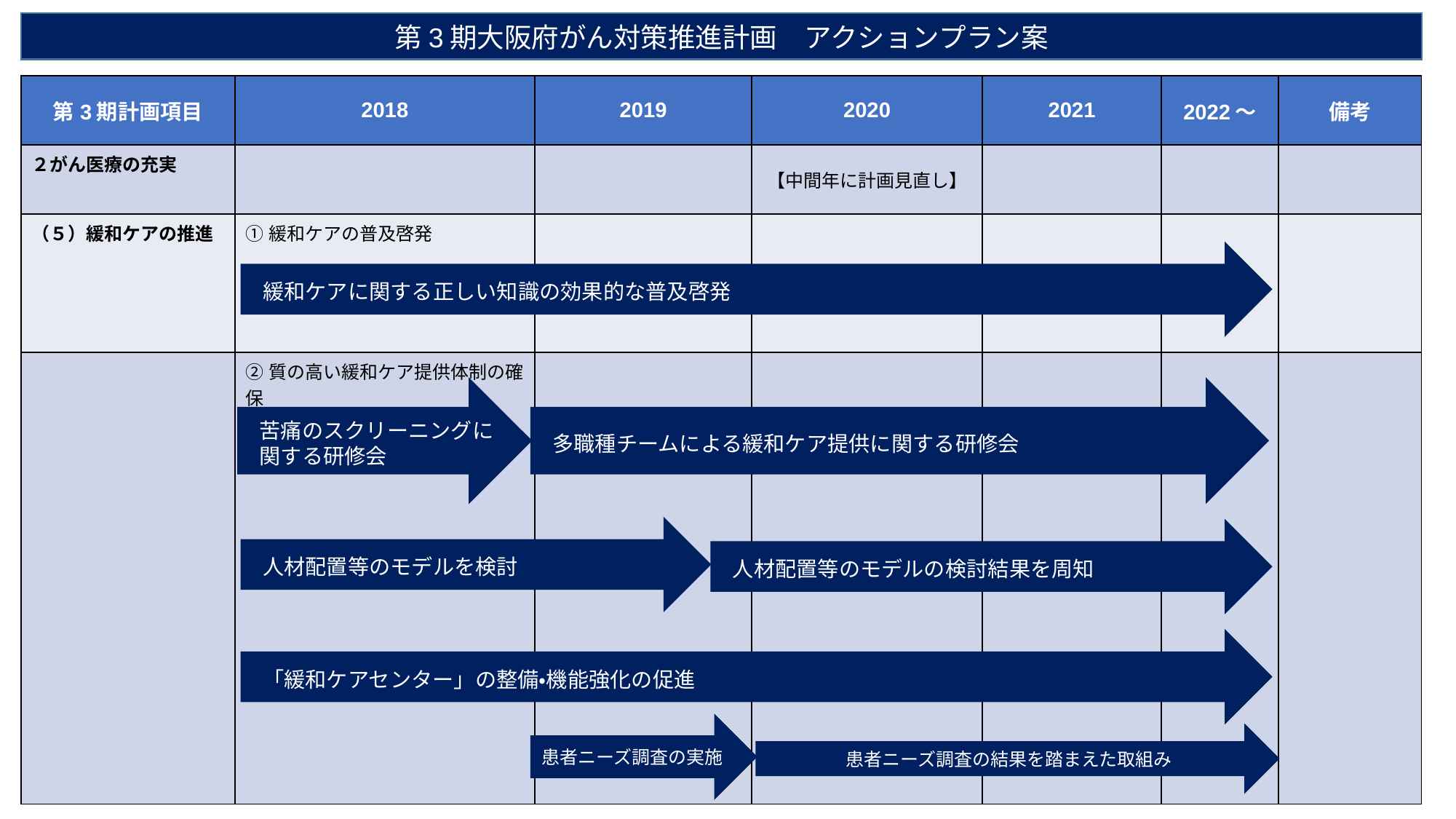

第3期大阪府がん対策推進計画　アクションプラン案
| 第3期計画項目 | 2018 | 2019 | 2020 | 2021 | 2022～ | 備考 |
| --- | --- | --- | --- | --- | --- | --- |
| ２がん医療の充実 |  |  | 【中間年に計画見直し】 |  |  |  |
| （５）緩和ケアの推進 | ①緩和ケアの普及啓発 |  |  |  |  |  |
|  | ②質の高い緩和ケア提供体制の確保 |  |  |  |  |  |
緩和ケアに関する正しい知識の効果的な普及啓発
苦痛のスクリーニングに関する研修会
多職種チームによる緩和ケア提供に関する研修会
人材配置等のモデルを検討
人材配置等のモデルの検討結果を周知
「緩和ケアセンター」の整備・機能強化の促進
患者ニーズ調査の実施
患者ニーズ調査の結果を踏まえた取組み